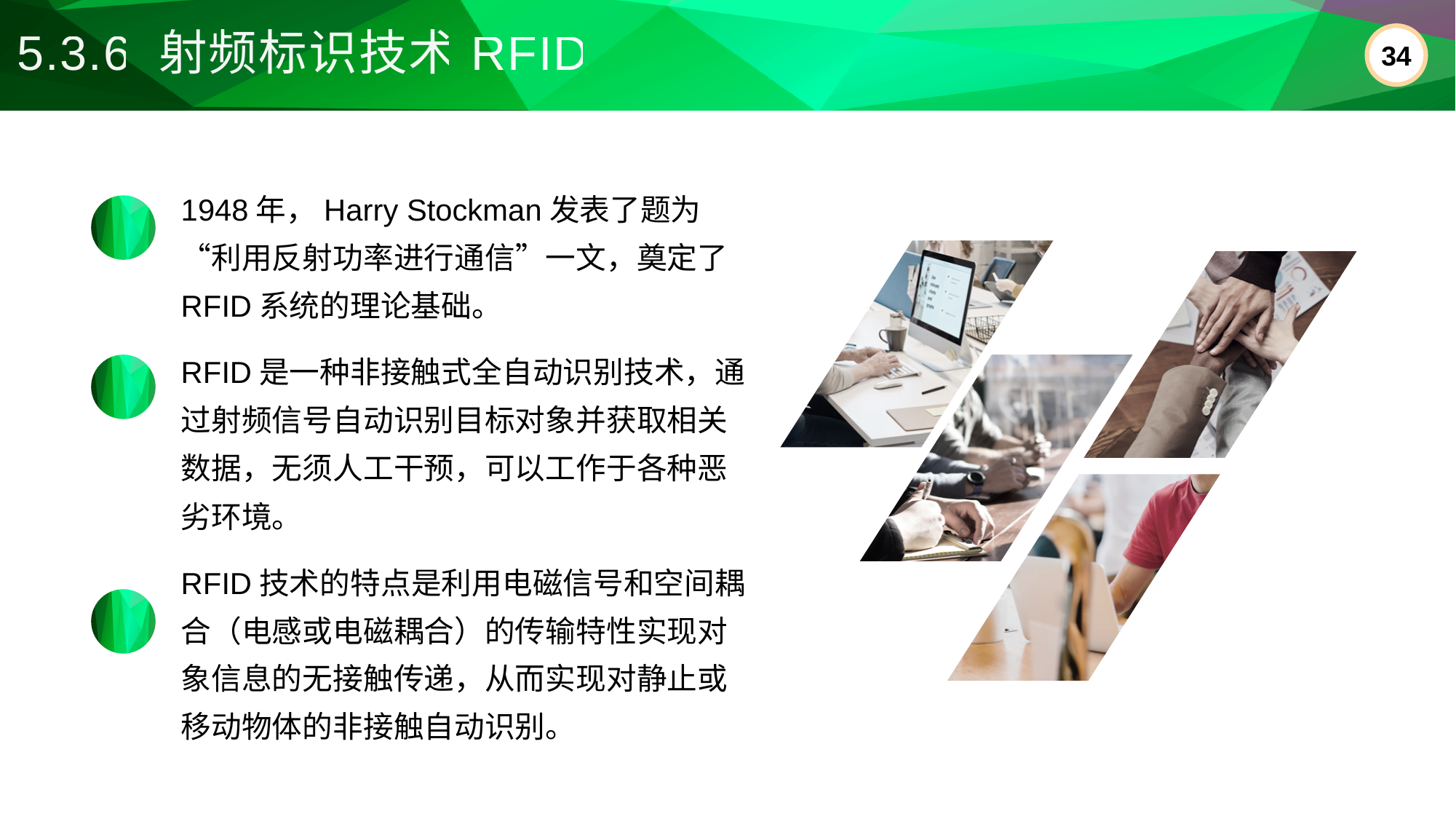

5.3.6 射频标识技术RFID
1948年，Harry Stockman发表了题为“利用反射功率进行通信”一文，奠定了RFID系统的理论基础。
RFID是一种非接触式全自动识别技术，通过射频信号自动识别目标对象并获取相关数据，无须人工干预，可以工作于各种恶劣环境。
RFID技术的特点是利用电磁信号和空间耦合（电感或电磁耦合）的传输特性实现对象信息的无接触传递，从而实现对静止或移动物体的非接触自动识别。